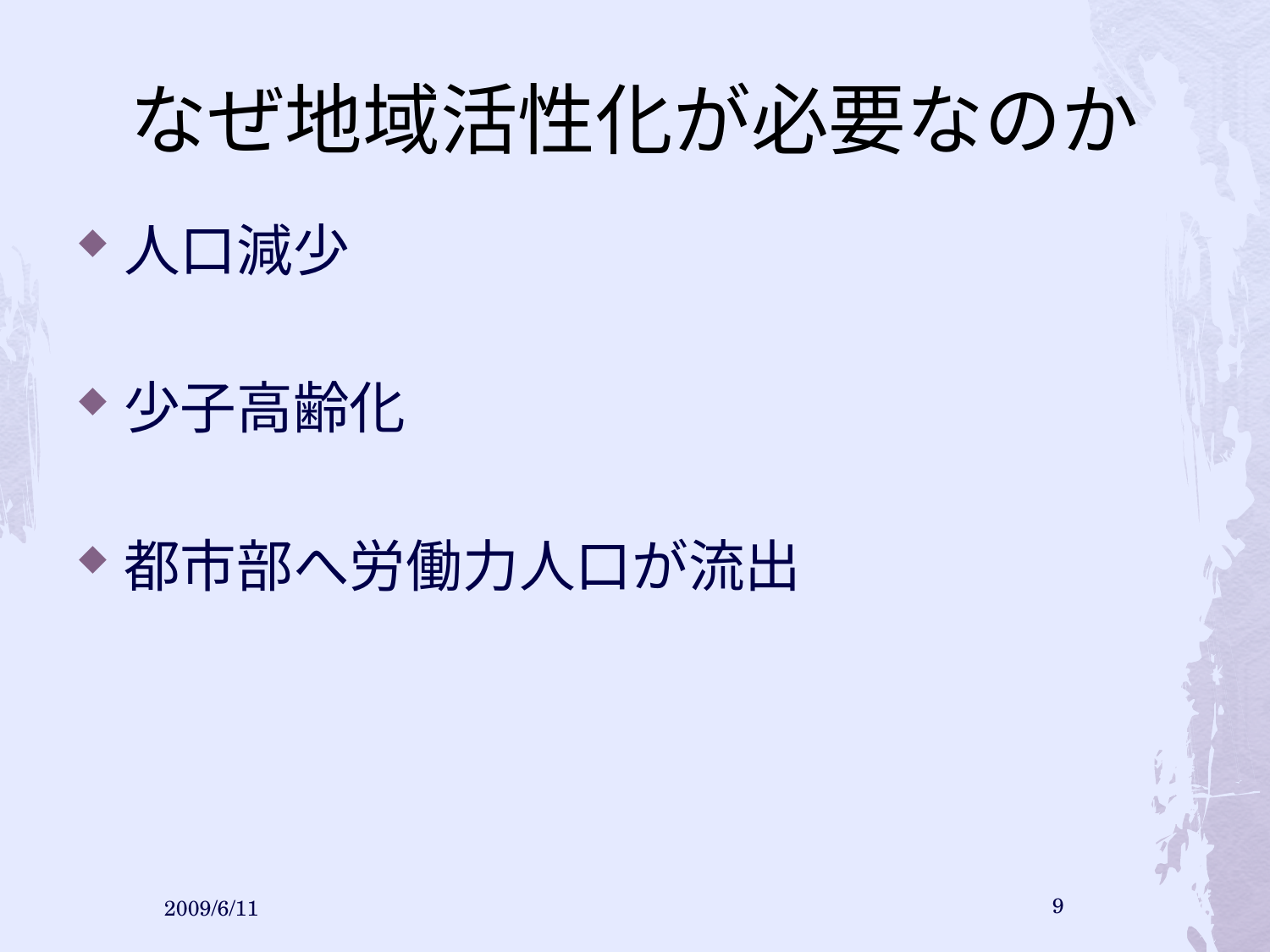

# なぜ地域活性化が必要なのか
人口減少

少子高齢化

都市部へ労働力人口が流出
2009/6/11
9